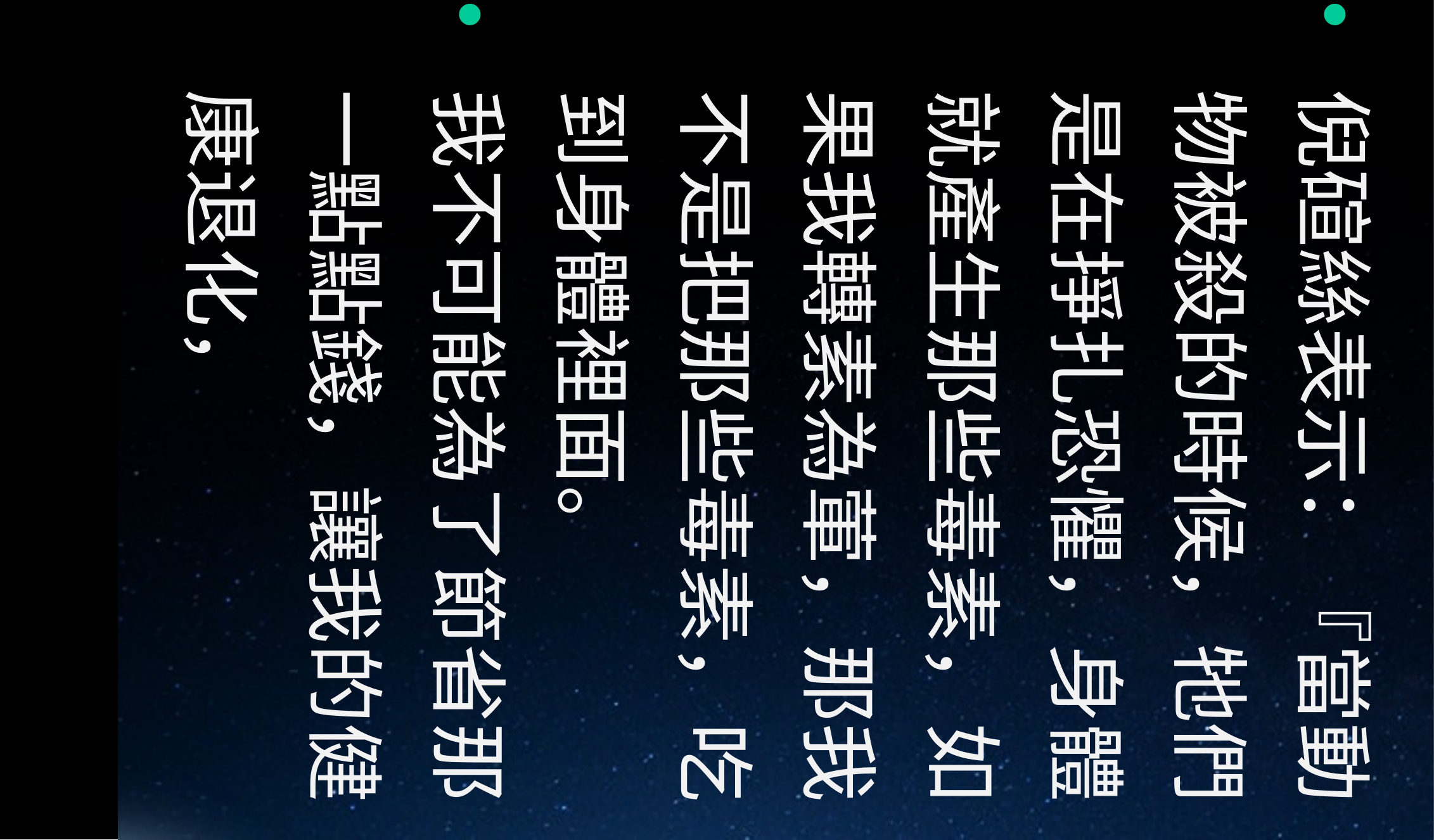

倪碹絲表示：『當動物被殺的時候，牠們是在掙扎恐懼，身體就產生那些毒素，如果我轉素為葷，那我不是把那些毒素，吃到身體裡面。
我不可能為了節省那一點點錢，讓我的健康退化，